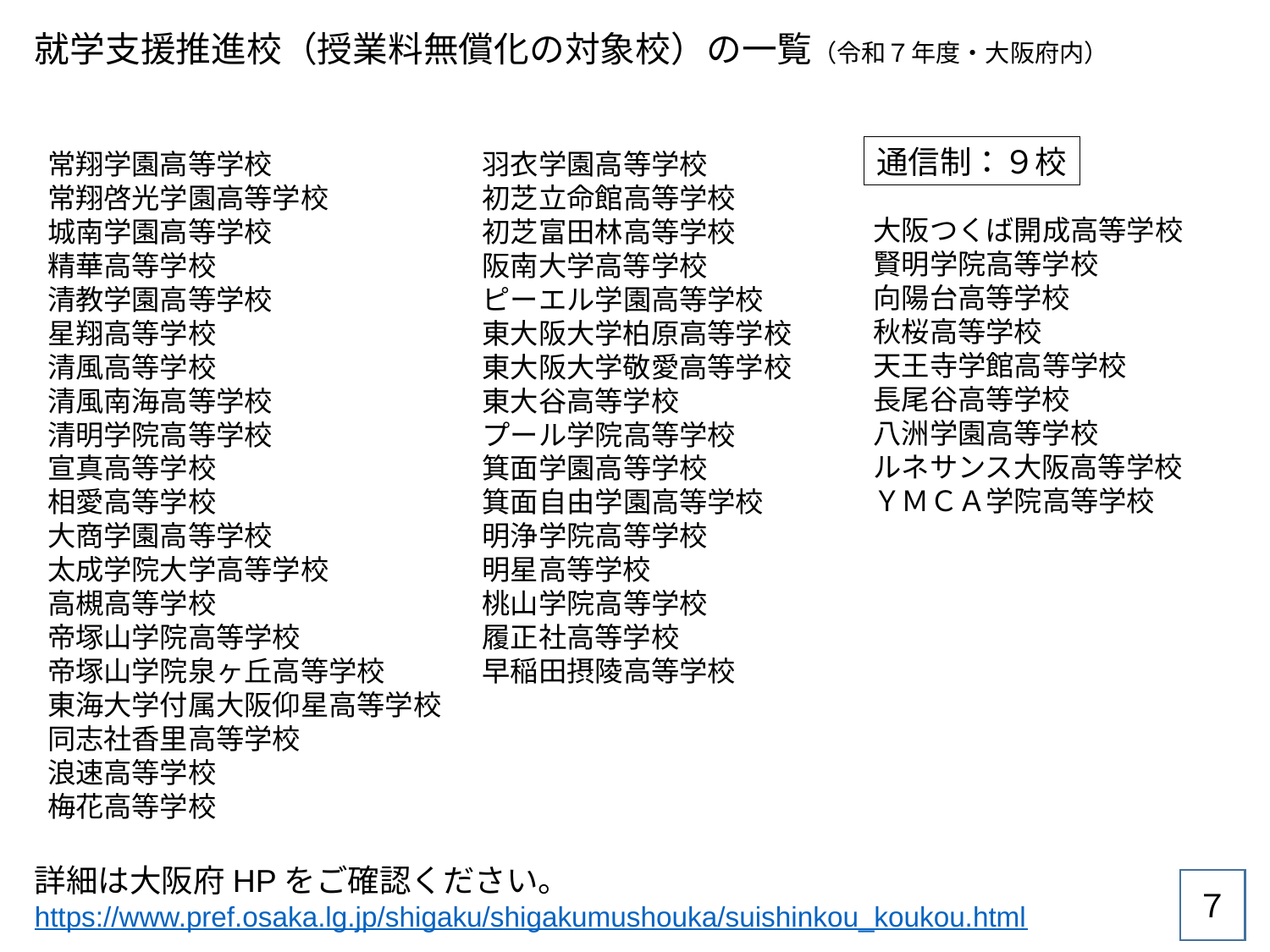

就学支援推進校（授業料無償化の対象校）の一覧（令和７年度・大阪府内）
通信制：９校
常翔学園高等学校
常翔啓光学園高等学校
城南学園高等学校
精華高等学校
清教学園高等学校
星翔高等学校
清風高等学校
清風南海高等学校
清明学院高等学校
宣真高等学校
相愛高等学校
大商学園高等学校
太成学院大学高等学校
高槻高等学校
帝塚山学院高等学校
帝塚山学院泉ヶ丘高等学校
東海大学付属大阪仰星高等学校
同志社香里高等学校
浪速高等学校
梅花高等学校
羽衣学園高等学校
初芝立命館高等学校
初芝富田林高等学校
阪南大学高等学校
ピーエル学園高等学校
東大阪大学柏原高等学校
東大阪大学敬愛高等学校
東大谷高等学校
プール学院高等学校
箕面学園高等学校
箕面自由学園高等学校
明浄学院高等学校
明星高等学校
桃山学院高等学校
履正社高等学校
早稲田摂陵高等学校

大阪つくば開成高等学校
賢明学院高等学校
向陽台高等学校
秋桜高等学校
天王寺学館高等学校
長尾谷高等学校
八洲学園高等学校
ルネサンス大阪高等学校
ＹＭＣＡ学院高等学校
詳細は大阪府HPをご確認ください。
https://www.pref.osaka.lg.jp/shigaku/shigakumushouka/suishinkou_koukou.html
７